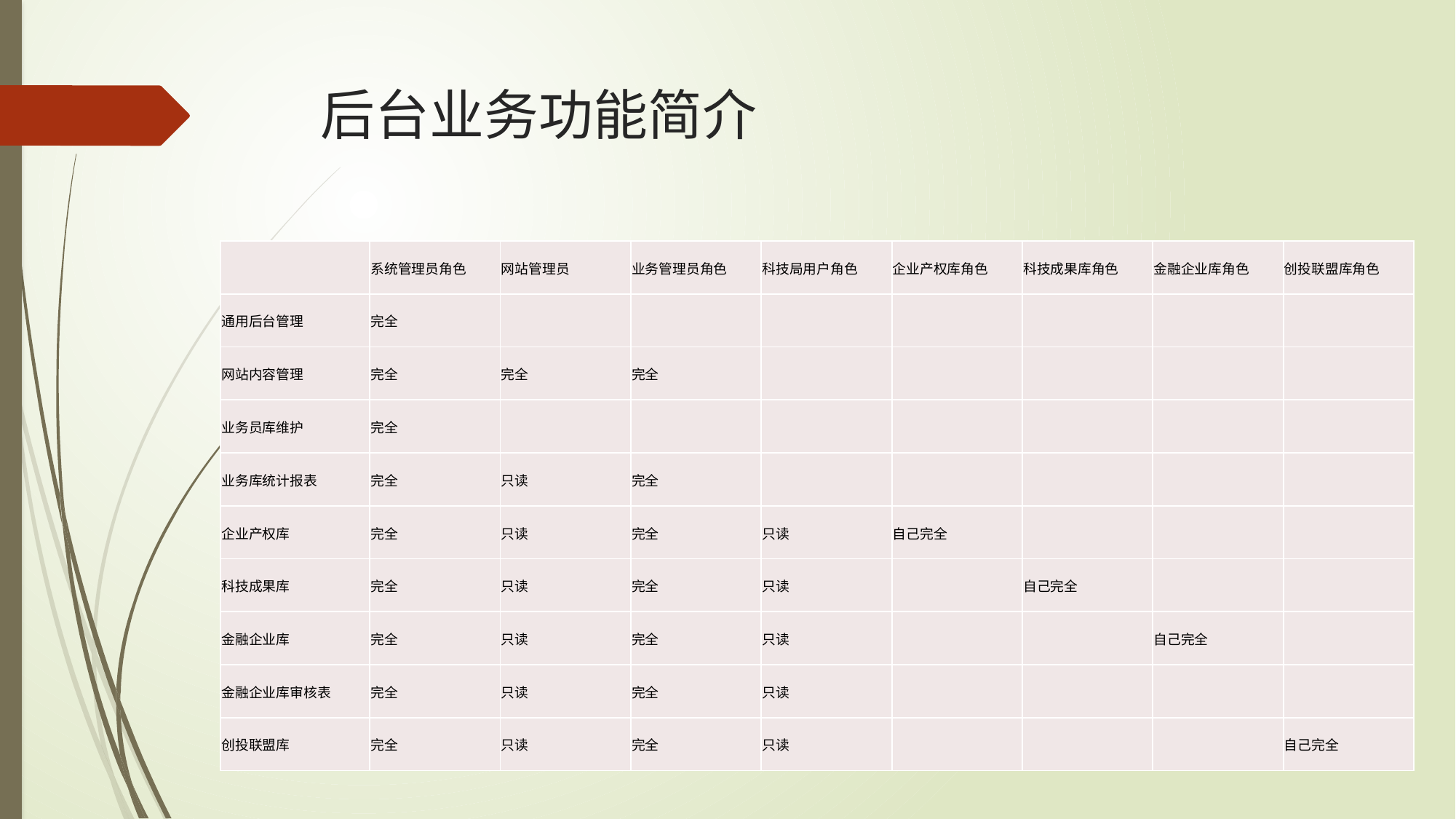

# 后台业务功能简介
|  | 系统管理员角色 | 网站管理员 | 业务管理员角色 | 科技局用户角色 | 企业产权库角色 | 科技成果库角色 | 金融企业库角色 | 创投联盟库角色 |
| --- | --- | --- | --- | --- | --- | --- | --- | --- |
| 通用后台管理 | 完全 |  |  |  |  |  |  |  |
| 网站内容管理 | 完全 | 完全 | 完全 |  |  |  |  |  |
| 业务员库维护 | 完全 |  |  |  |  |  |  |  |
| 业务库统计报表 | 完全 | 只读 | 完全 |  |  |  |  |  |
| 企业产权库 | 完全 | 只读 | 完全 | 只读 | 自己完全 |  |  |  |
| 科技成果库 | 完全 | 只读 | 完全 | 只读 |  | 自己完全 |  |  |
| 金融企业库 | 完全 | 只读 | 完全 | 只读 |  |  | 自己完全 |  |
| 金融企业库审核表 | 完全 | 只读 | 完全 | 只读 |  |  |  |  |
| 创投联盟库 | 完全 | 只读 | 完全 | 只读 |  |  |  | 自己完全 |